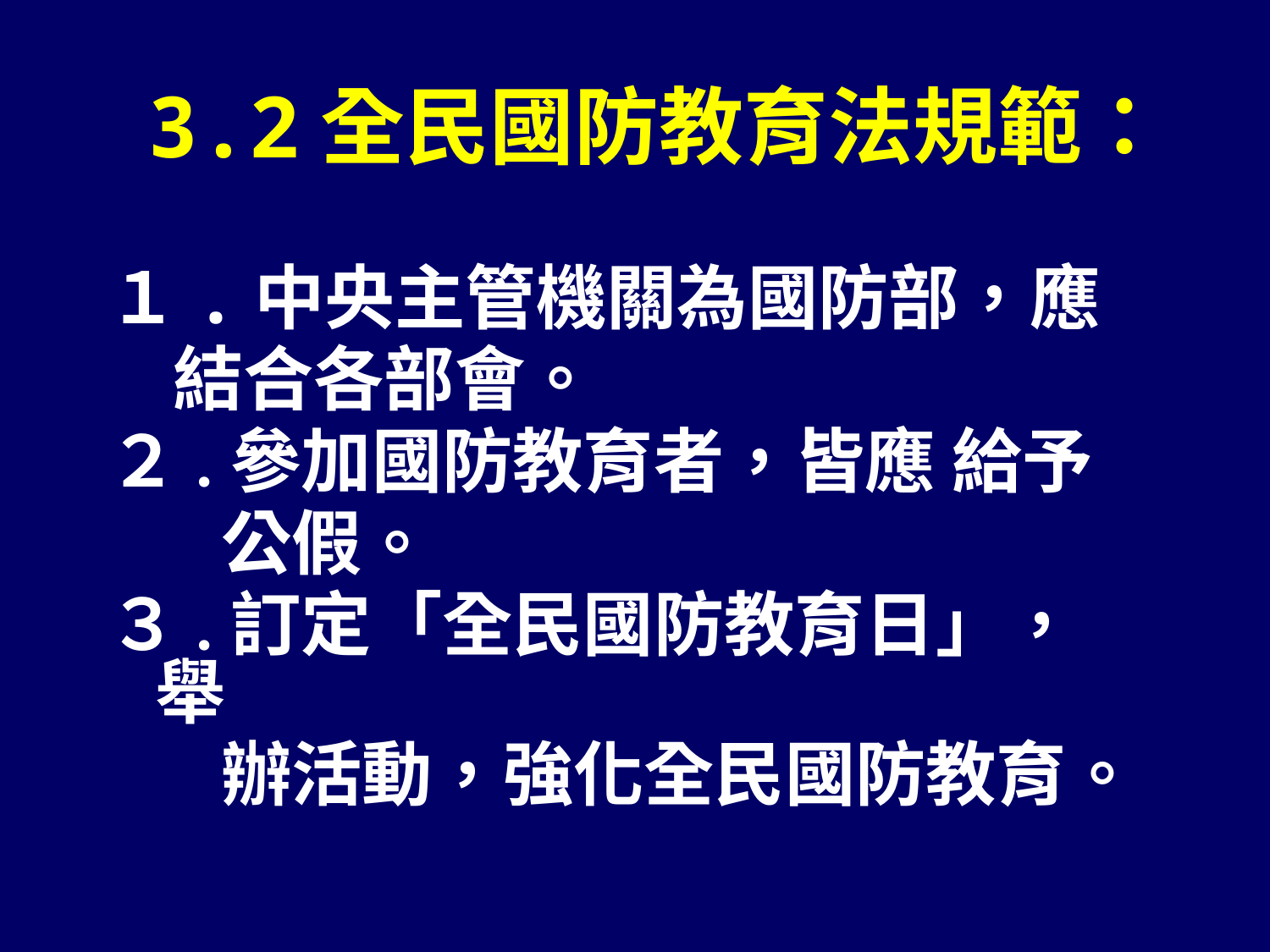

3.2全民國防教育法規範：

１.中央主管機關為國防部，應
   結合各部會。
２.參加國防教育者，皆應 給予
      公假。
３.訂定「全民國防教育日」，舉
      辦活動，強化全民國防教育。